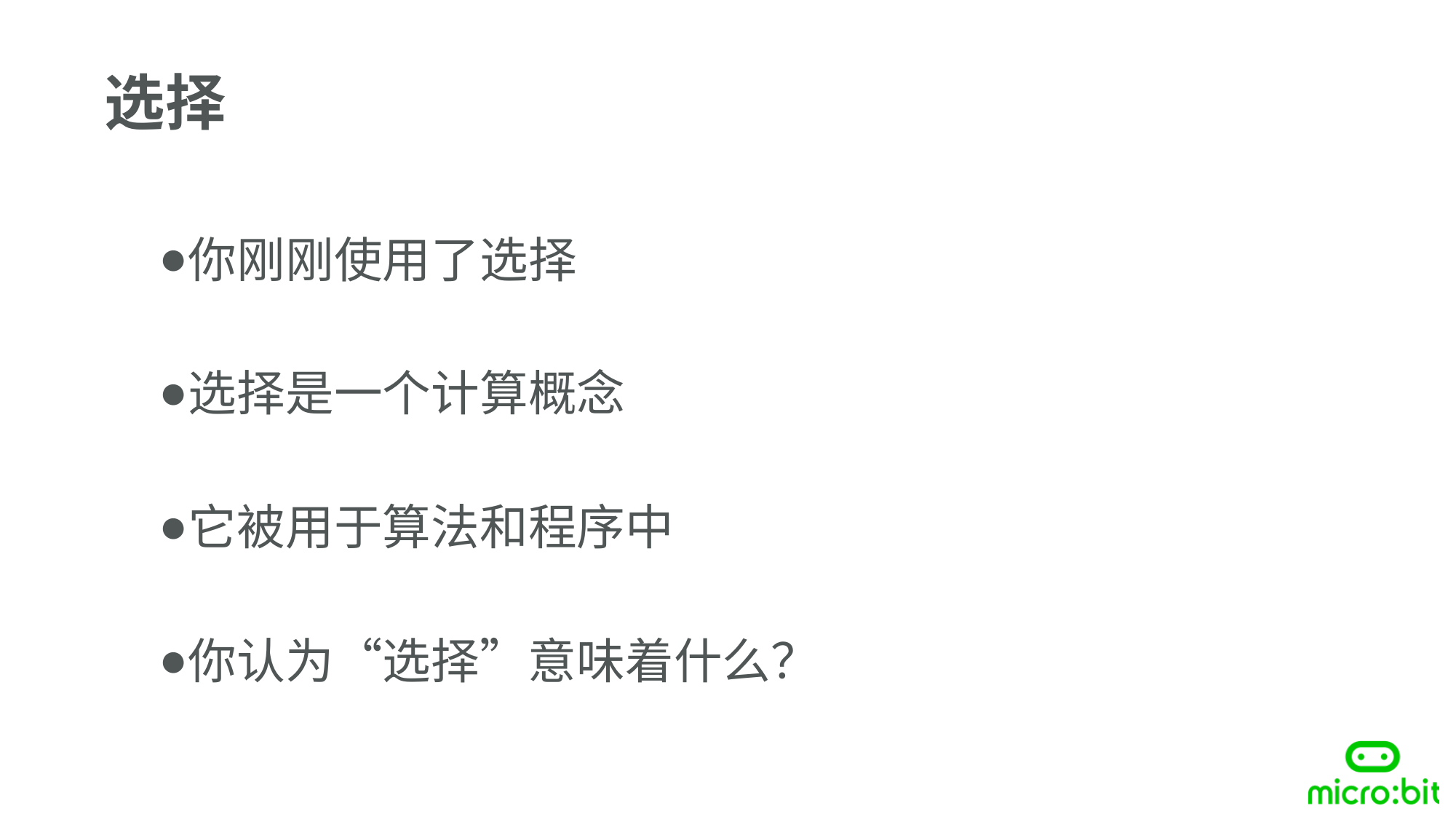

选择

你刚刚使用了选择

选择是一个计算概念

它被用于算法和程序中

你认为“选择”意味着什么？